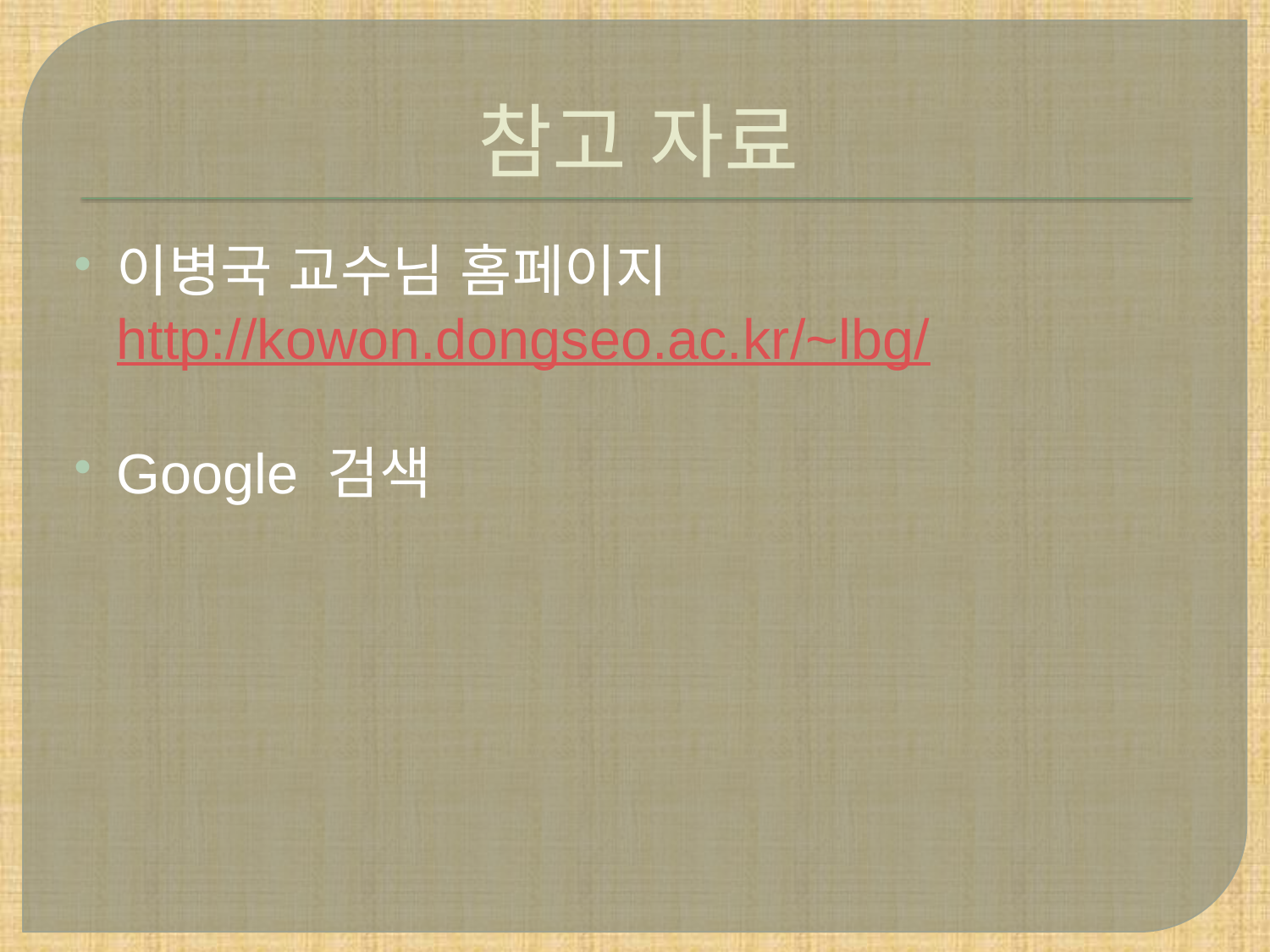

# 참고 자료
이병국 교수님 홈페이지
http://kowon.dongseo.ac.kr/~lbg/

Google 검색